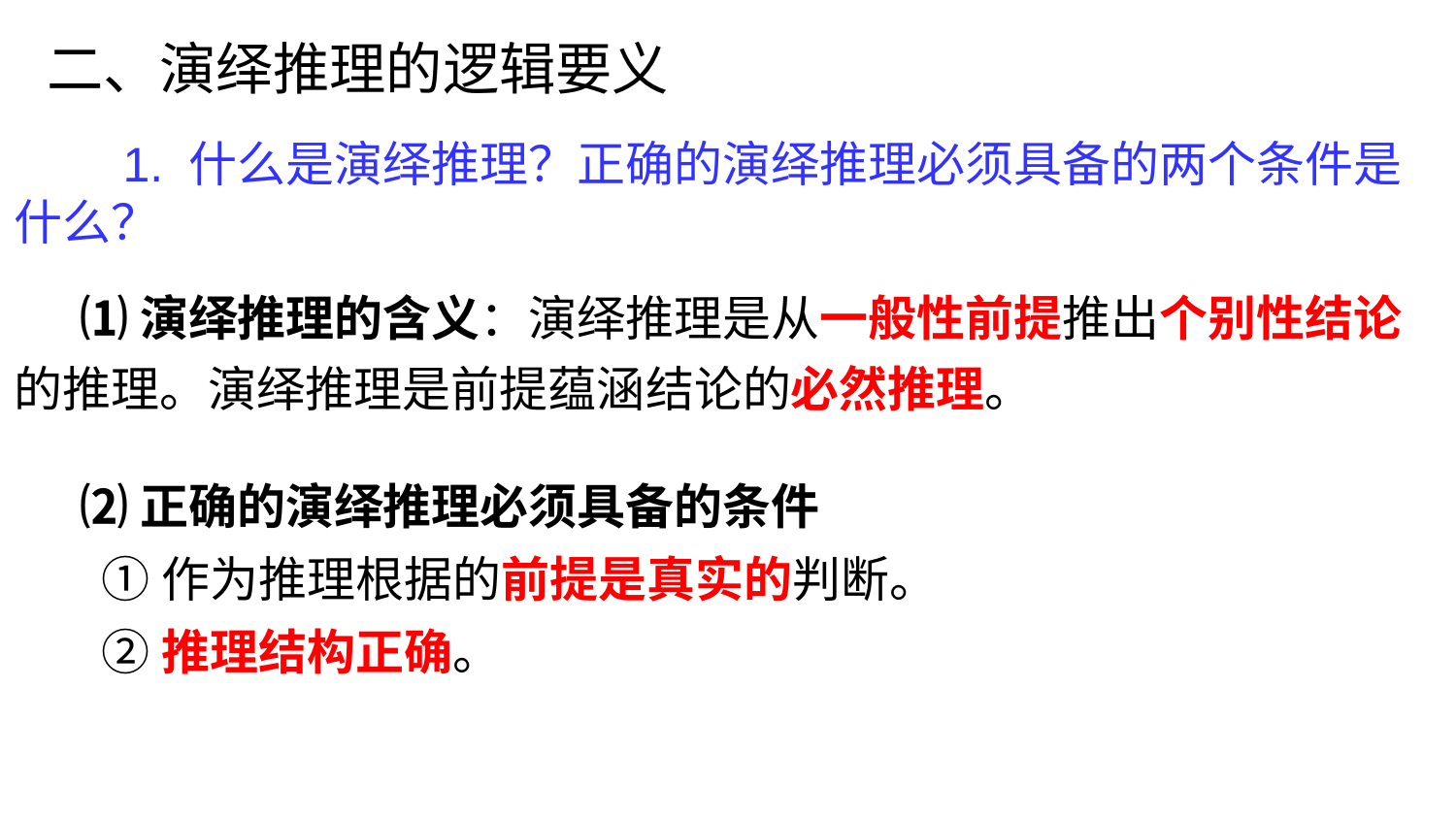

二、演绎推理的逻辑要义
        1. 什么是演绎推理？正确的演绎推理必须具备的两个条件是什么？
      ⑴演绎推理的含义：演绎推理是从一般性前提推出个别性结论的推理。演绎推理是前提蕴涵结论的必然推理。
      ⑵正确的演绎推理必须具备的条件
        ①作为推理根据的前提是真实的判断。
        ②推理结构正确。